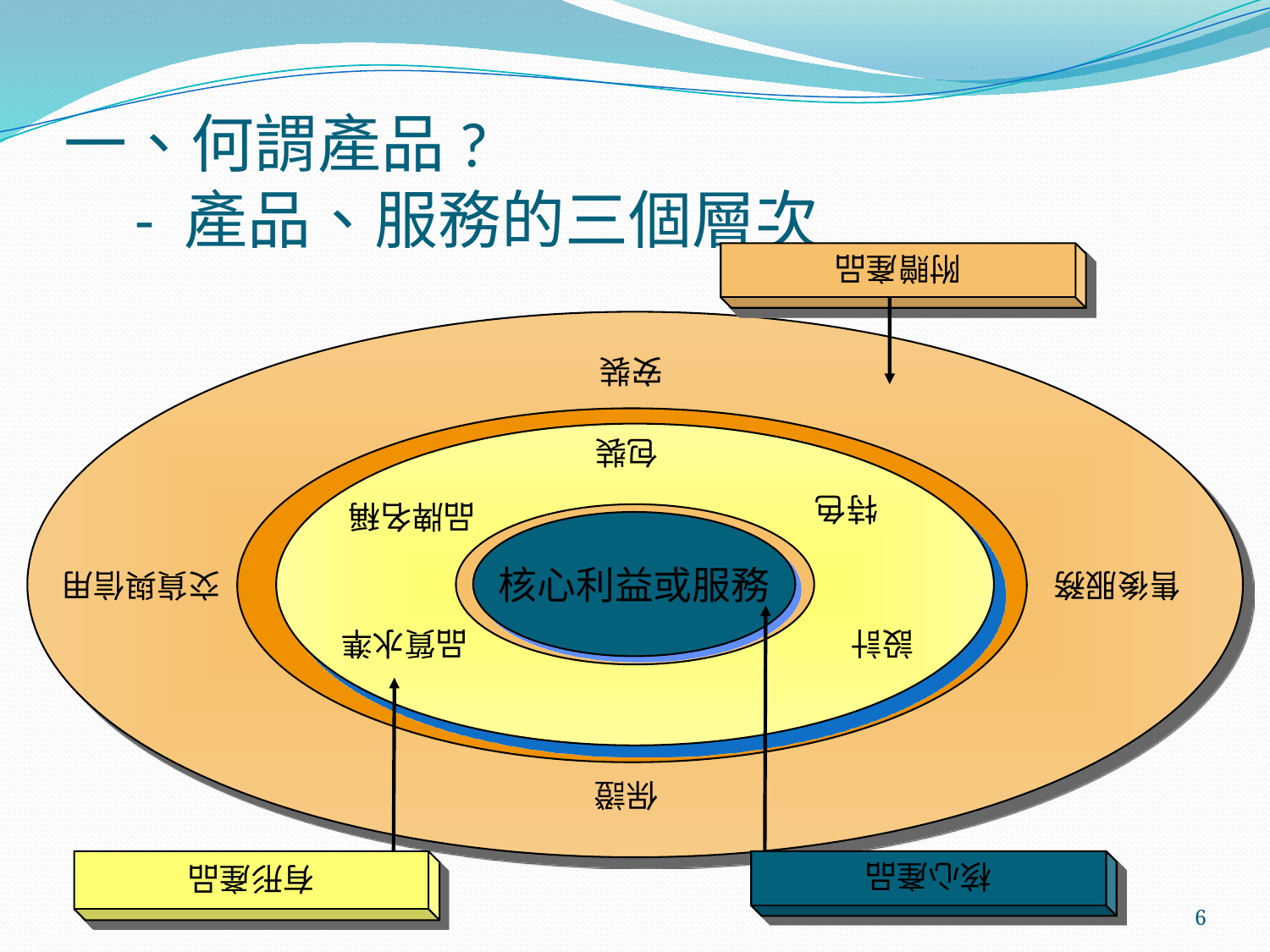

# 一、何謂產品? - 產品、服務的三個層次
附贈產品
安裝

包裝

特色
品牌名稱

交貨與信用
售後服務

核心利益或服務
品質水準
設計

保證
核心產品
有形產品
6